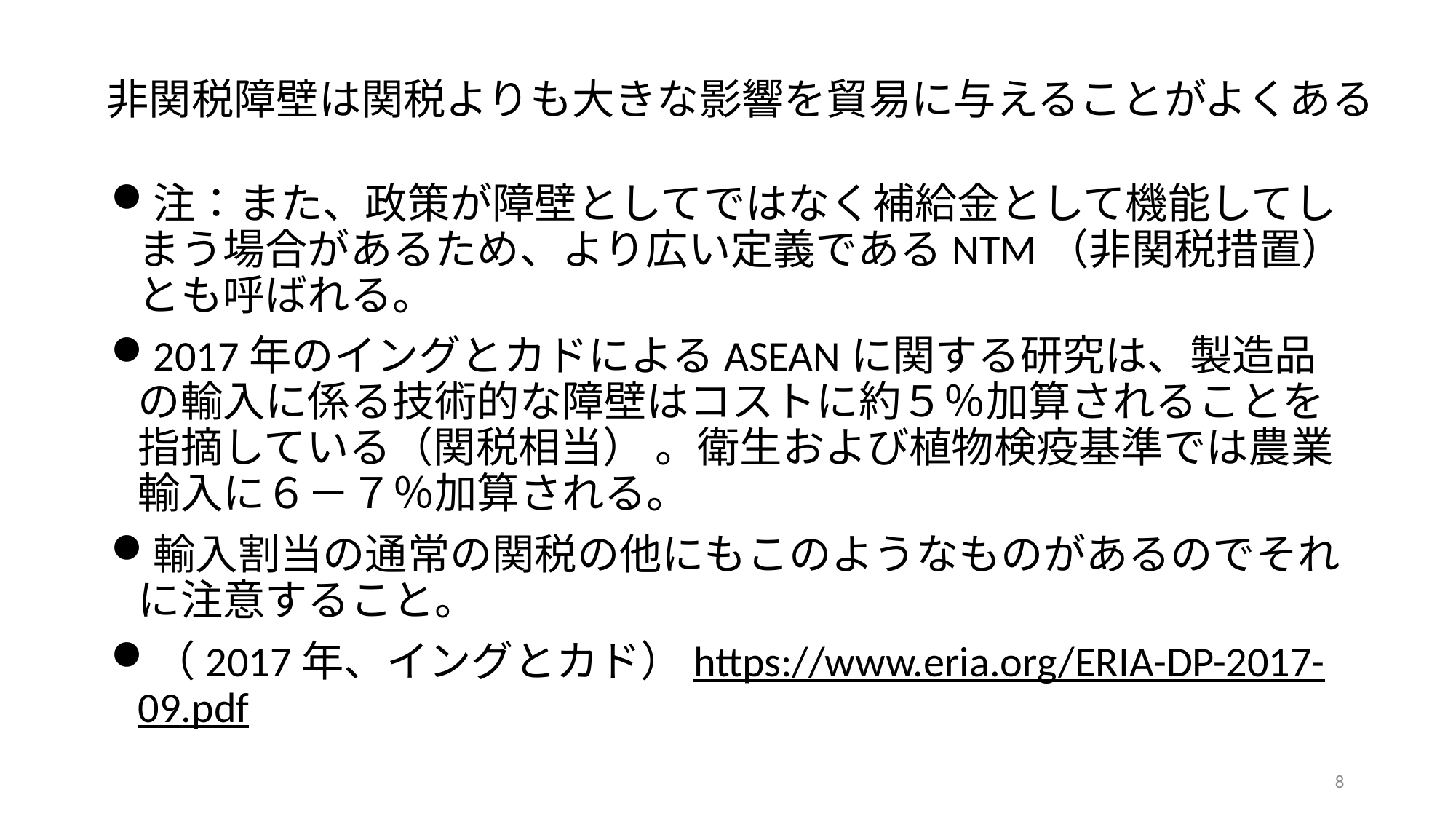

# 非関税障壁は関税よりも大きな影響を貿易に与えることがよくある
注：また、政策が障壁としてではなく補給金として機能してしまう場合があるため、より広い定義であるNTM（非関税措置）とも呼ばれる。
2017年のイングとカドによるASEANに関する研究は、製造品の輸入に係る技術的な障壁はコストに約５％加算されることを指摘している（関税相当） 。衛生および植物検疫基準では農業輸入に６－７％加算される。
輸入割当の通常の関税の他にもこのようなものがあるのでそれに注意すること。
（2017年、イングとカド）https://www.eria.org/ERIA-DP-2017-09.pdf
8